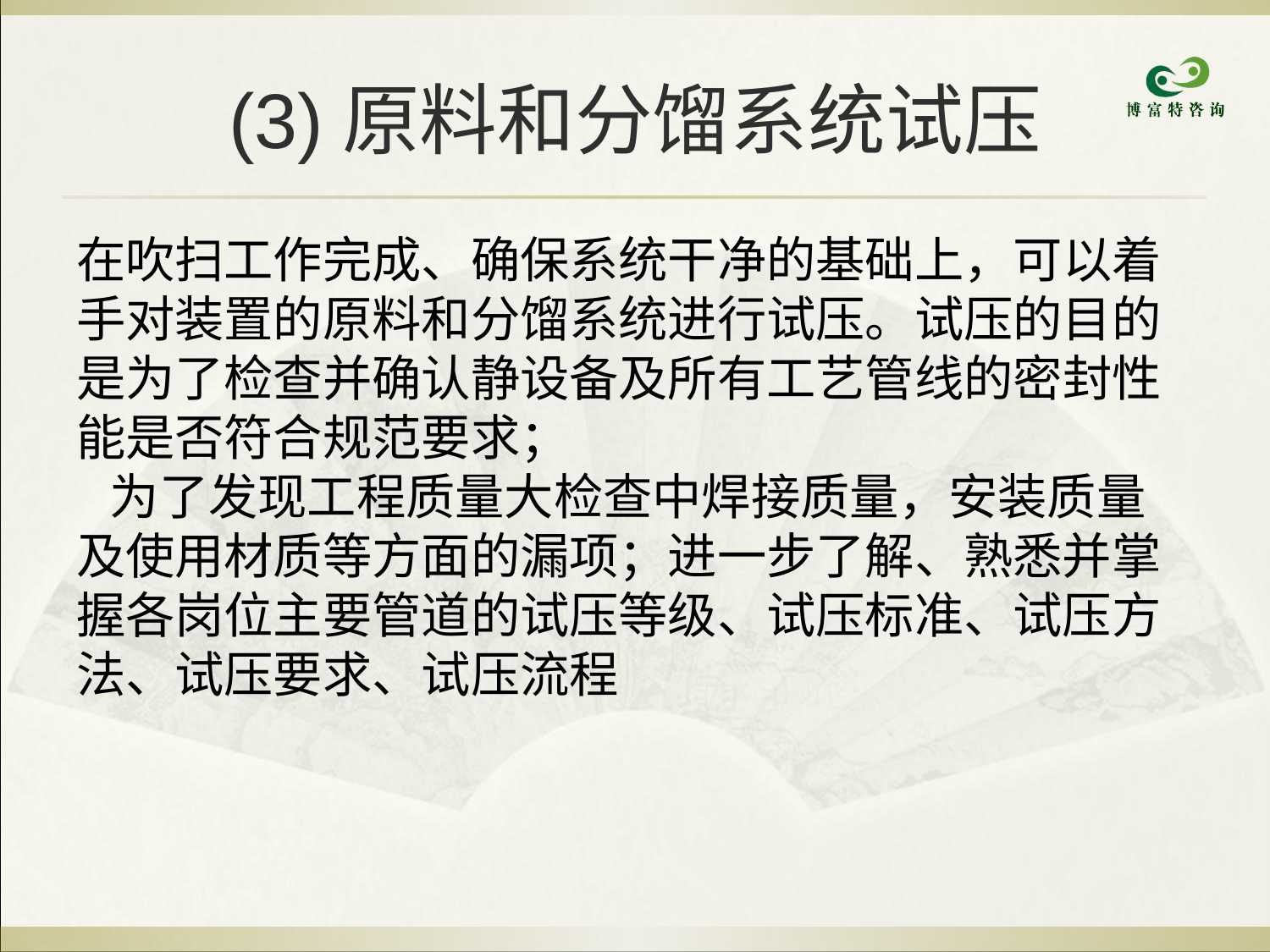

(3)原料和分馏系统试压
在吹扫工作完成、确保系统干净的基础上，可以着手对装置的原料和分馏系统进行试压。试压的目的是为了检查并确认静设备及所有工艺管线的密封性能是否符合规范要求；
  为了发现工程质量大检查中焊接质量，安装质量及使用材质等方面的漏项；进一步了解、熟悉并掌握各岗位主要管道的试压等级、试压标准、试压方法、试压要求、试压流程